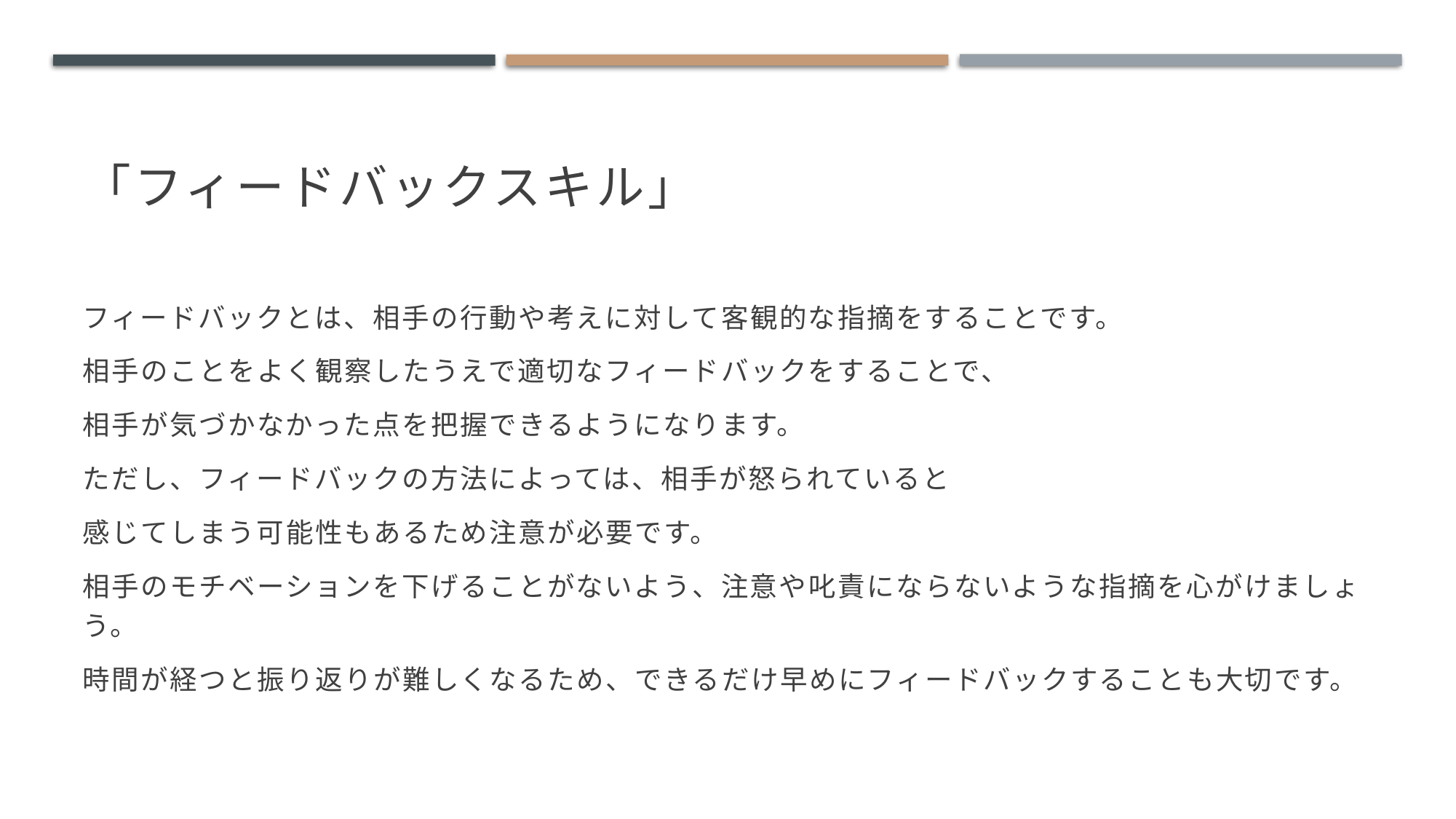

# 「フィードバックスキル」
フィードバックとは、相手の行動や考えに対して客観的な指摘をすることです。
相手のことをよく観察したうえで適切なフィードバックをすることで、
相手が気づかなかった点を把握できるようになります。
ただし、フィードバックの方法によっては、相手が怒られていると
感じてしまう可能性もあるため注意が必要です。
相手のモチベーションを下げることがないよう、注意や叱責にならないような指摘を心がけましょう。
時間が経つと振り返りが難しくなるため、できるだけ早めにフィードバックすることも大切です。